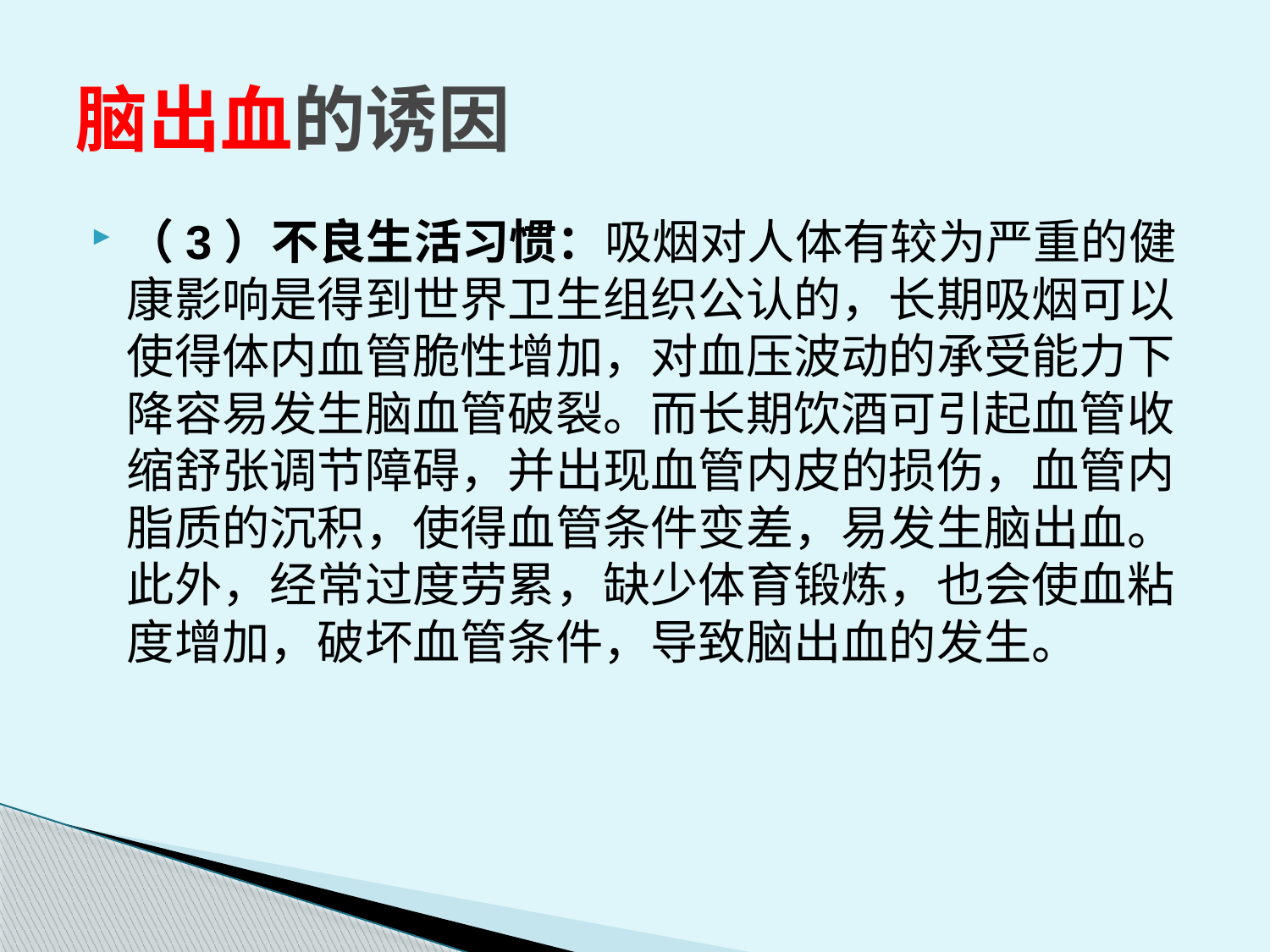

# 脑出血的诱因
（3）不良生活习惯：吸烟对人体有较为严重的健康影响是得到世界卫生组织公认的，长期吸烟可以使得体内血管脆性增加，对血压波动的承受能力下降容易发生脑血管破裂。而长期饮酒可引起血管收缩舒张调节障碍，并出现血管内皮的损伤，血管内脂质的沉积，使得血管条件变差，易发生脑出血。此外，经常过度劳累，缺少体育锻炼，也会使血粘度增加，破坏血管条件，导致脑出血的发生。